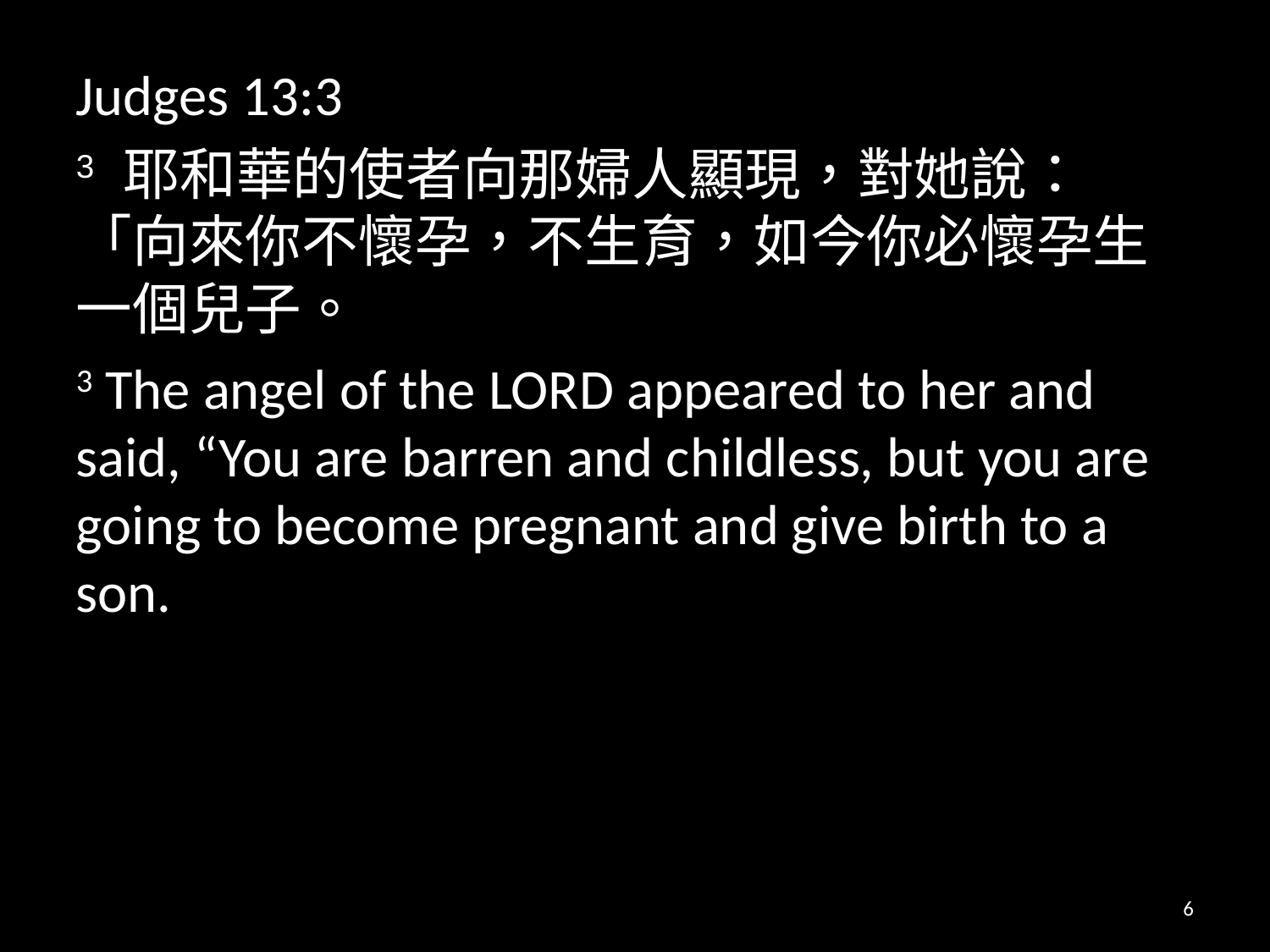

Judges 13:3
3 耶和華的使者向那婦人顯現，對她說：「向來你不懷孕，不生育，如今你必懷孕生一個兒子。
3 The angel of the Lord appeared to her and said, “You are barren and childless, but you are going to become pregnant and give birth to a son.

6